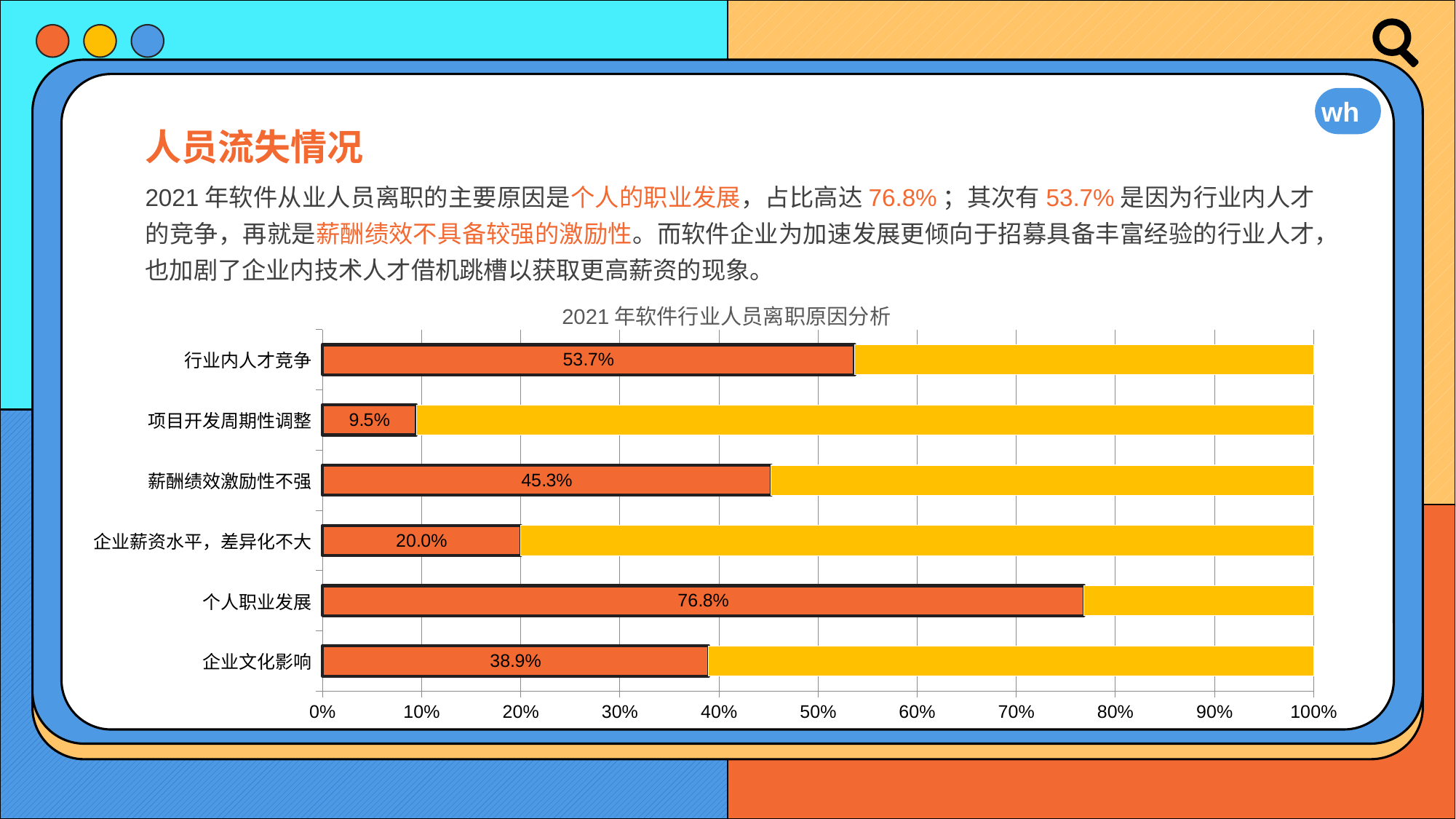

whsia
人员流失情况
2021年软件从业人员离职的主要原因是个人的职业发展，占比高达76.8%；其次有53.7%是因为行业内人才的竞争，再就是薪酬绩效不具备较强的激励性。而软件企业为加速发展更倾向于招募具备丰富经验的行业人才，也加剧了企业内技术人才借机跳槽以获取更高薪资的现象。
2021年软件行业人员离职原因分析

### Chart

| Category | 比例 | 组成 |
|---|---|---|
| 企业文化影响 | 0.389473684210526 | 0.610526315789474 |
| 个人职业发展 | 0.768421052631579 | 0.231578947368421 |
| 企业薪资水平，差异化不大 | 0.2 | 0.8 |
| 薪酬绩效激励性不强 | 0.452631578947368 | 0.547368421052632 |
| 项目开发周期性调整 | 0.0947368421052632 | 0.905263157894737 |
| 行业内人才竞争 | 0.536842105263158 | 0.463157894736842 |